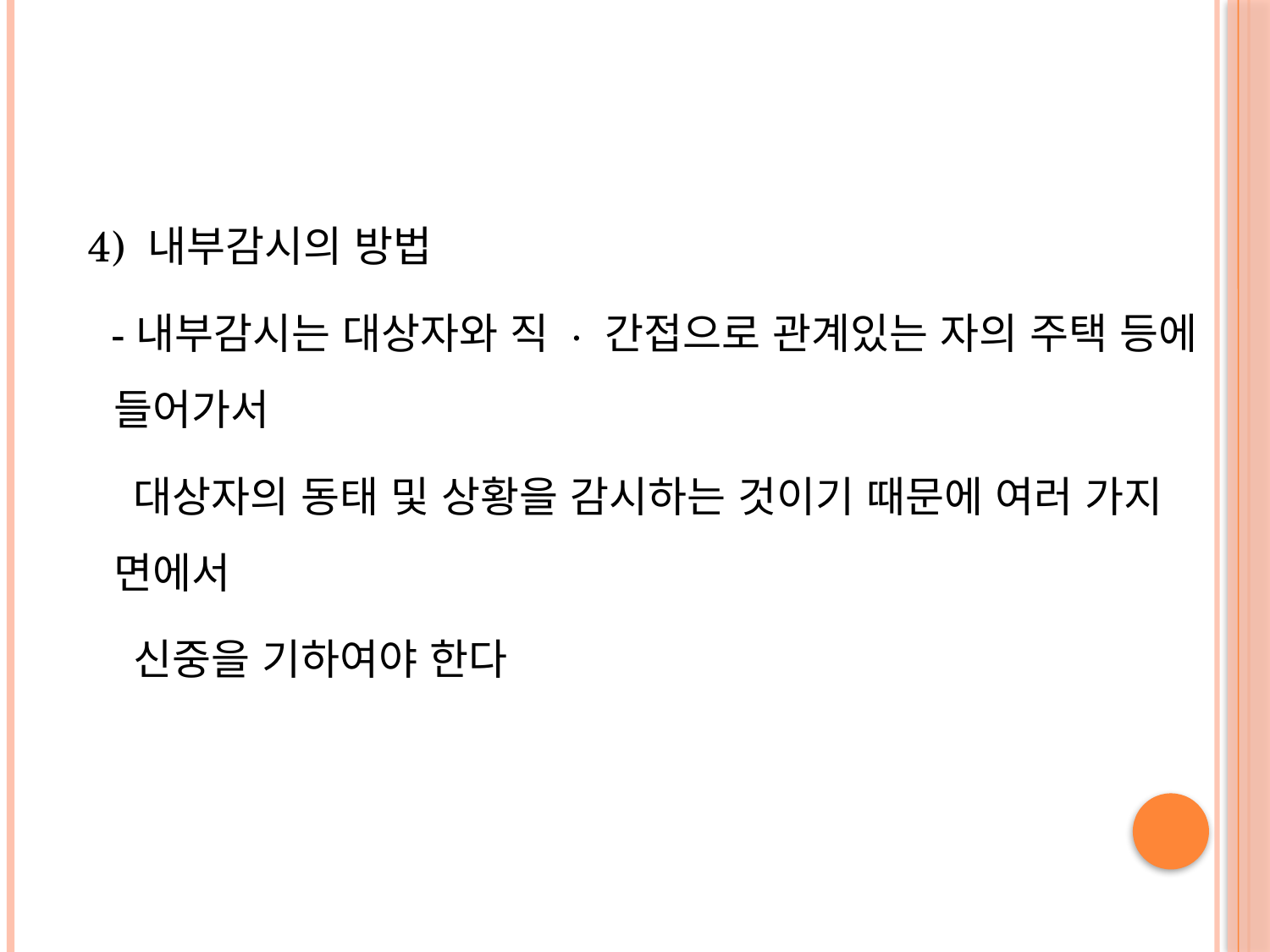

#
 4) 내부감시의 방법
   -내부감시는 대상자와 직 · 간접으로 관계있는 자의 주택 등에 들어가서
    대상자의 동태 및 상황을 감시하는 것이기 때문에 여러 가지 면에서
    신중을 기하여야 한다